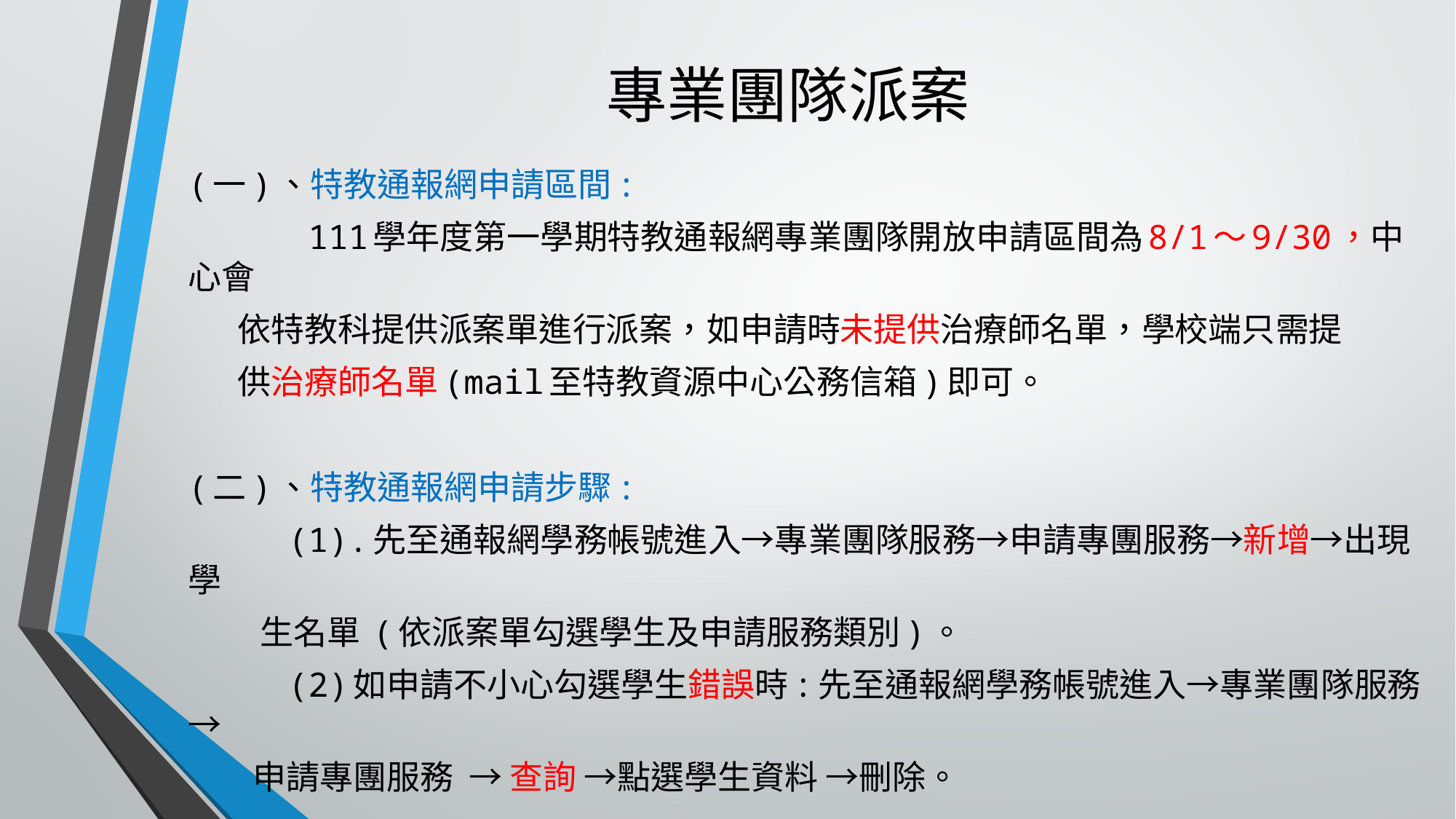

# 專業團隊派案

(一)、特教通報網申請區間:
      111學年度第一學期特教通報網專業團隊開放申請區間為8/1～9/30，中心會
      依特教科提供派案單進行派案，如申請時未提供治療師名單，學校端只需提
      供治療師名單(mail至特教資源中心公務信箱)即可。

(二)、特教通報網申請步驟:
     (1).先至通報網學務帳號進入→專業團隊服務→申請專團服務→新增→出現學
         生名單 (依派案單勾選學生及申請服務類別)。
     (2)如申請不小心勾選學生錯誤時:先至通報網學務帳號進入→專業團隊服務→
        申請專團服務  → 查詢 →點選學生資料 →刪除。